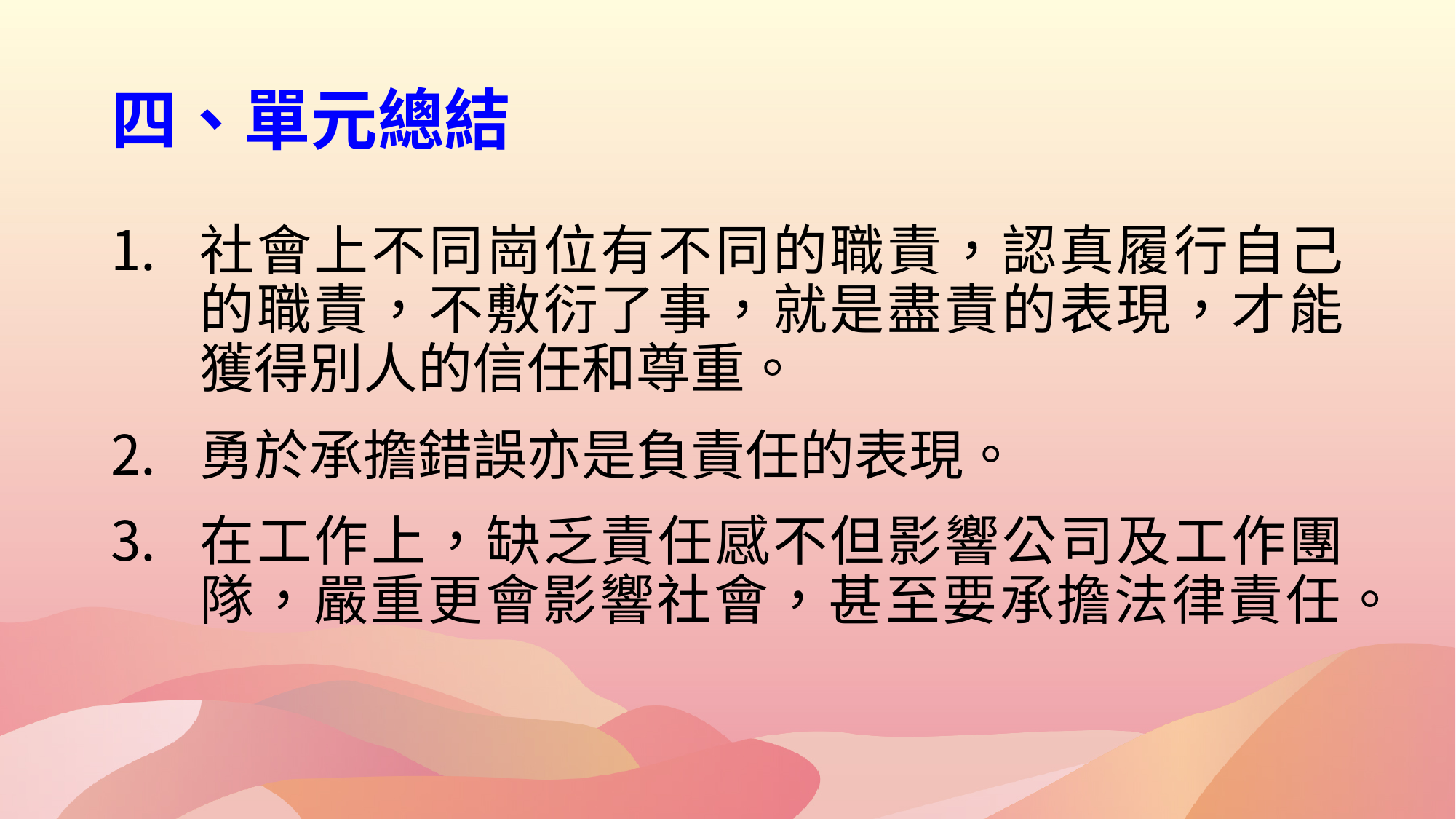

# 四、單元總結
社會上不同崗位有不同的職責，認真履行自己的職責，不敷衍了事，就是盡責的表現，才能獲得別人的信任和尊重。
勇於承擔錯誤亦是負責任的表現。
在工作上，缺乏責任感不但影響公司及工作團隊，嚴重更會影響社會，甚至要承擔法律責任。